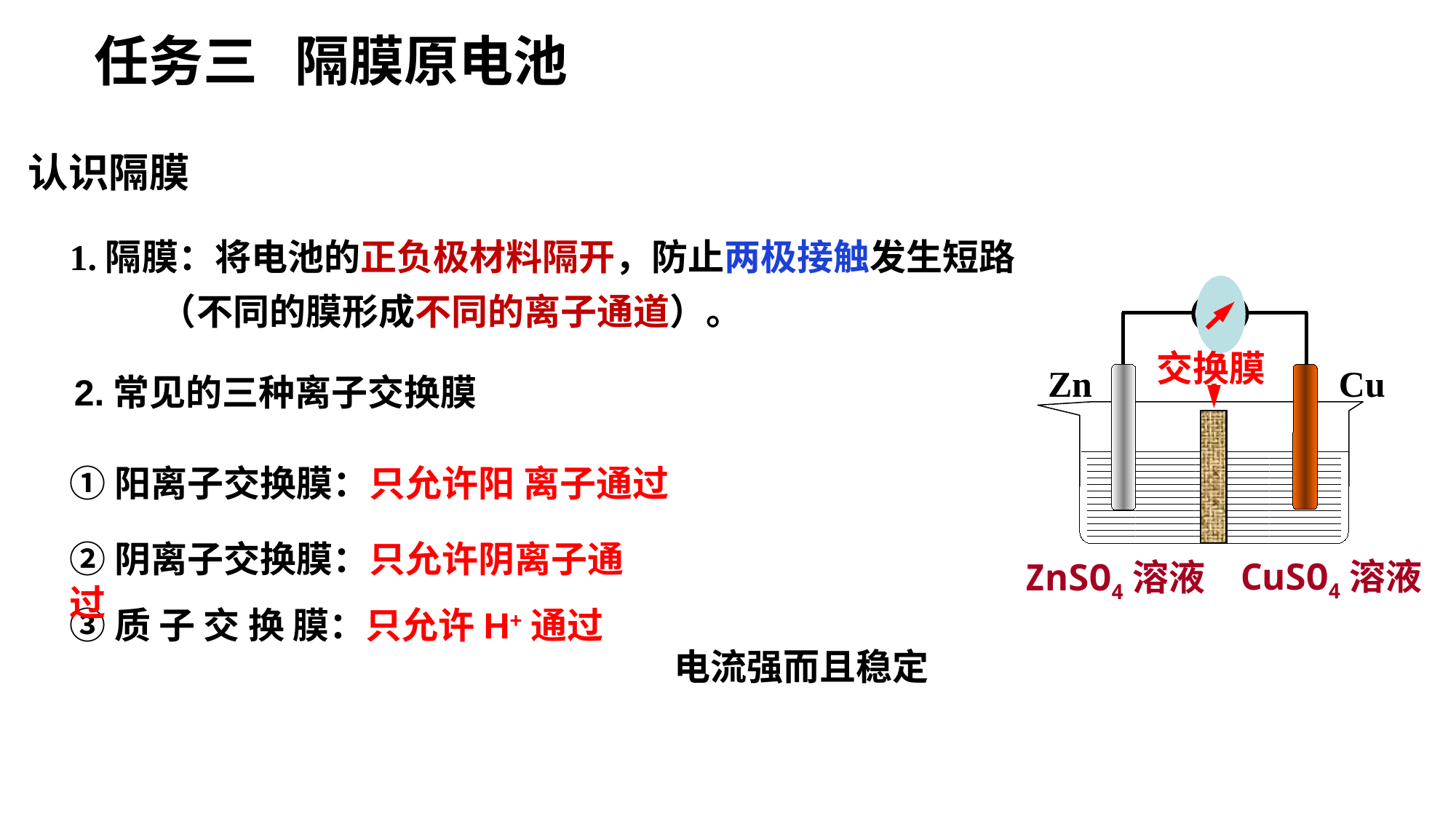

任务三   隔膜原电池
认识隔膜
1.隔膜：将电池的正负极材料隔开，防止两极接触发生短路
          （不同的膜形成不同的离子通道）。

Zn

Cu

CuSO4溶液
ZnSO4溶液
交换膜
2.常见的三种离子交换膜
①阳离子交换膜：只允许阳 离子通过
②阴离子交换膜：只允许阴离子通过
③质 子 交 换 膜：只允许H+通过
电流强而且稳定